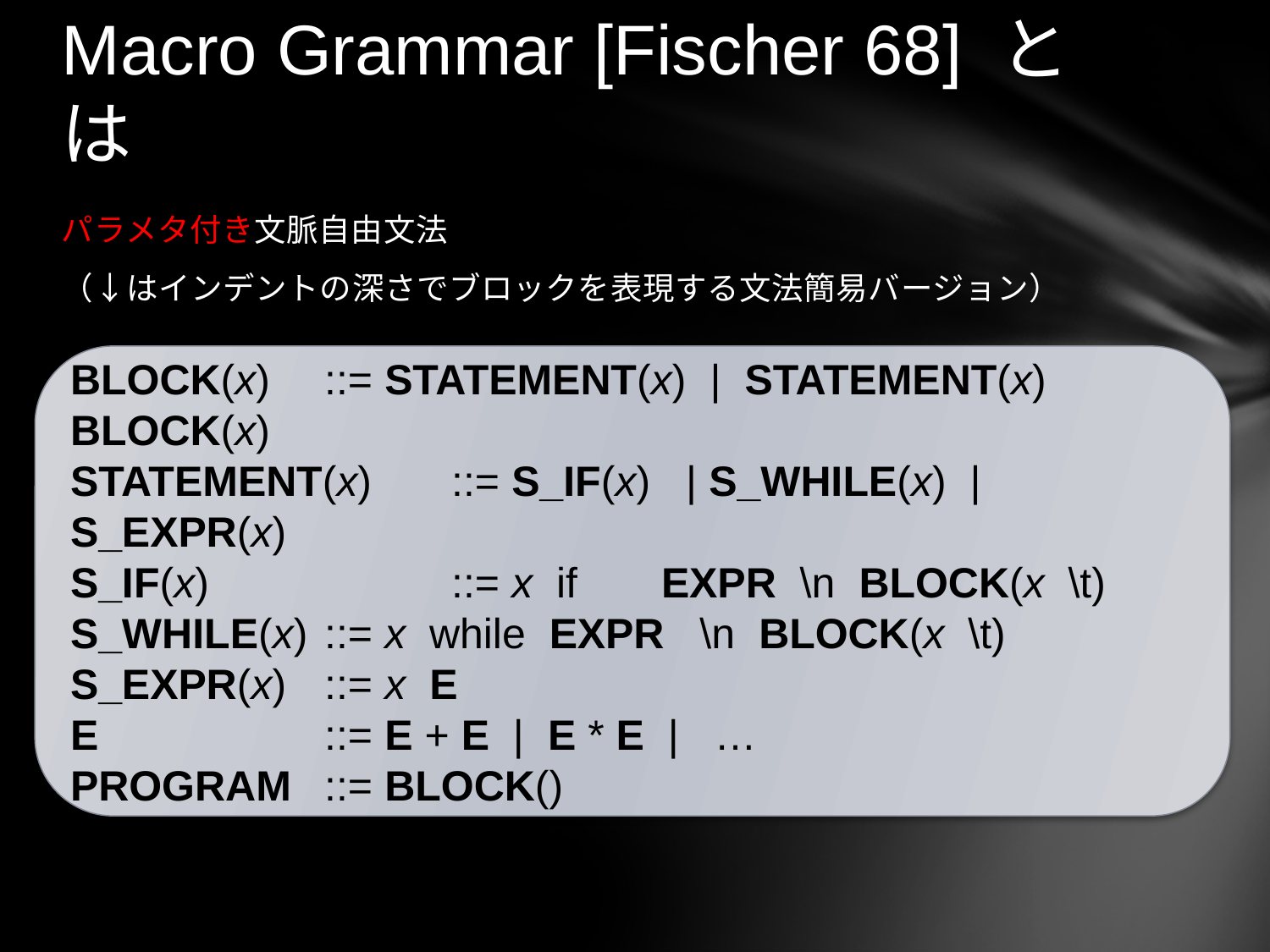

# Macro Grammar [Fischer 68] とは
パラメタ付き文脈自由文法
（↓はインデントの深さでブロックを表現する文法簡易バージョン）
BLOCK(x)	::= STATEMENT(x)  |  STATEMENT(x) BLOCK(x)
STATEMENT(x)	::= S_IF(x)   | S_WHILE(x)  |  S_EXPR(x)
S_IF(x)		::= x  if	       EXPR  \n  BLOCK(x  \t)
S_WHILE(x)	::= x  while  EXPR   \n  BLOCK(x  \t)
S_EXPR(x)	::= x  E
E		::= E + E  |  E * E  |   …
PROGRAM	::= BLOCK()